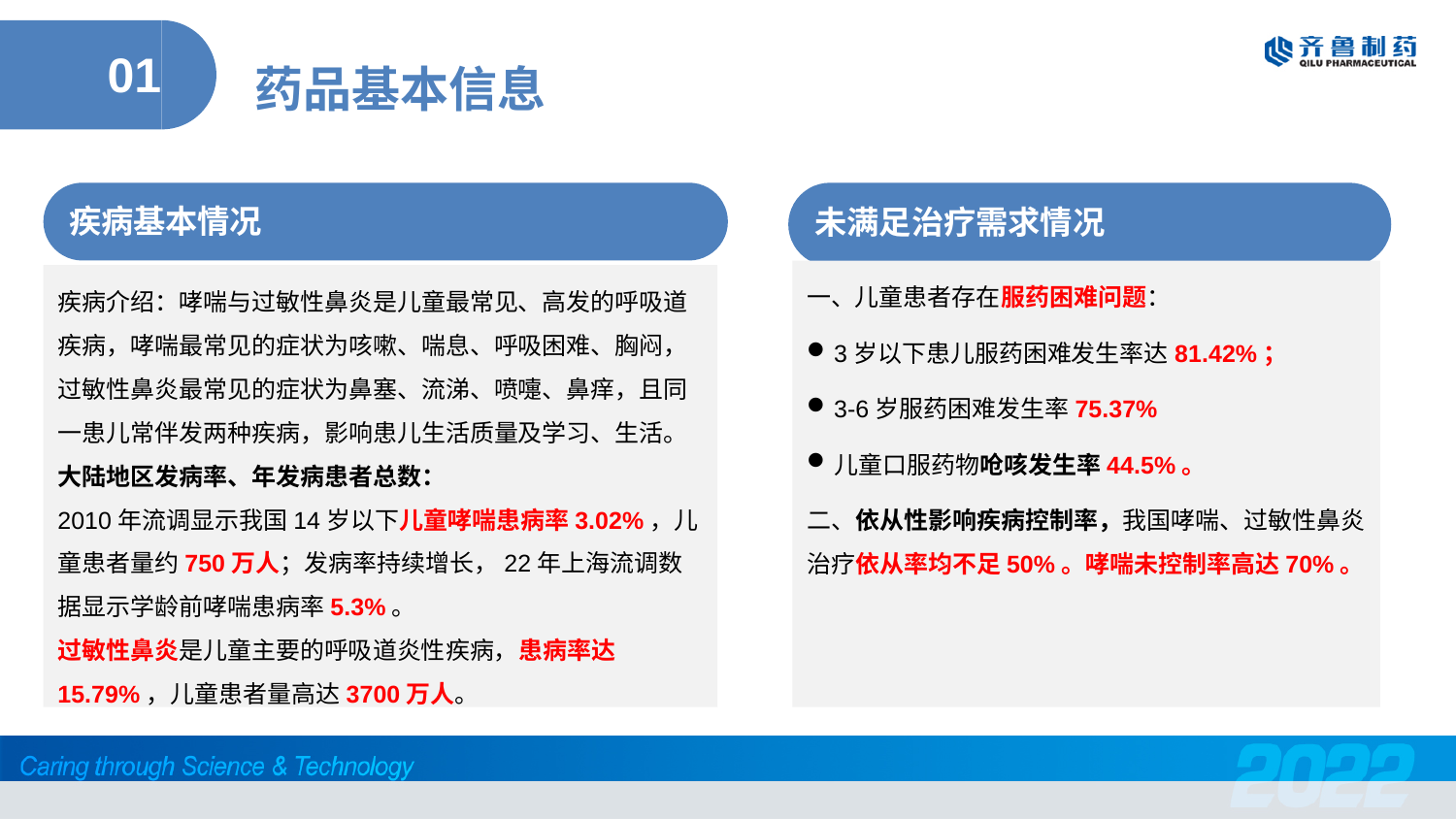

药品基本信息
01
疾病基本情况
未满足治疗需求情况
一、儿童患者存在服药困难问题：
3岁以下患儿服药困难发生率达81.42%；
3-6岁服药困难发生率75.37%
儿童口服药物呛咳发生率44.5%。
二、依从性影响疾病控制率，我国哮喘、过敏性鼻炎治疗依从率均不足50%。哮喘未控制率高达70%。
疾病介绍：哮喘与过敏性鼻炎是儿童最常见、高发的呼吸道疾病，哮喘最常见的症状为咳嗽、喘息、呼吸困难、胸闷，过敏性鼻炎最常见的症状为鼻塞、流涕、喷嚏、鼻痒，且同一患儿常伴发两种疾病，影响患儿生活质量及学习、生活。
大陆地区发病率、年发病患者总数：
2010年流调显示我国14岁以下儿童哮喘患病率3.02%，儿童患者量约750万人；发病率持续增长，22年上海流调数据显示学龄前哮喘患病率5.3%。
过敏性鼻炎是儿童主要的呼吸道炎性疾病，患病率达15.79%，儿童患者量高达3700万人。